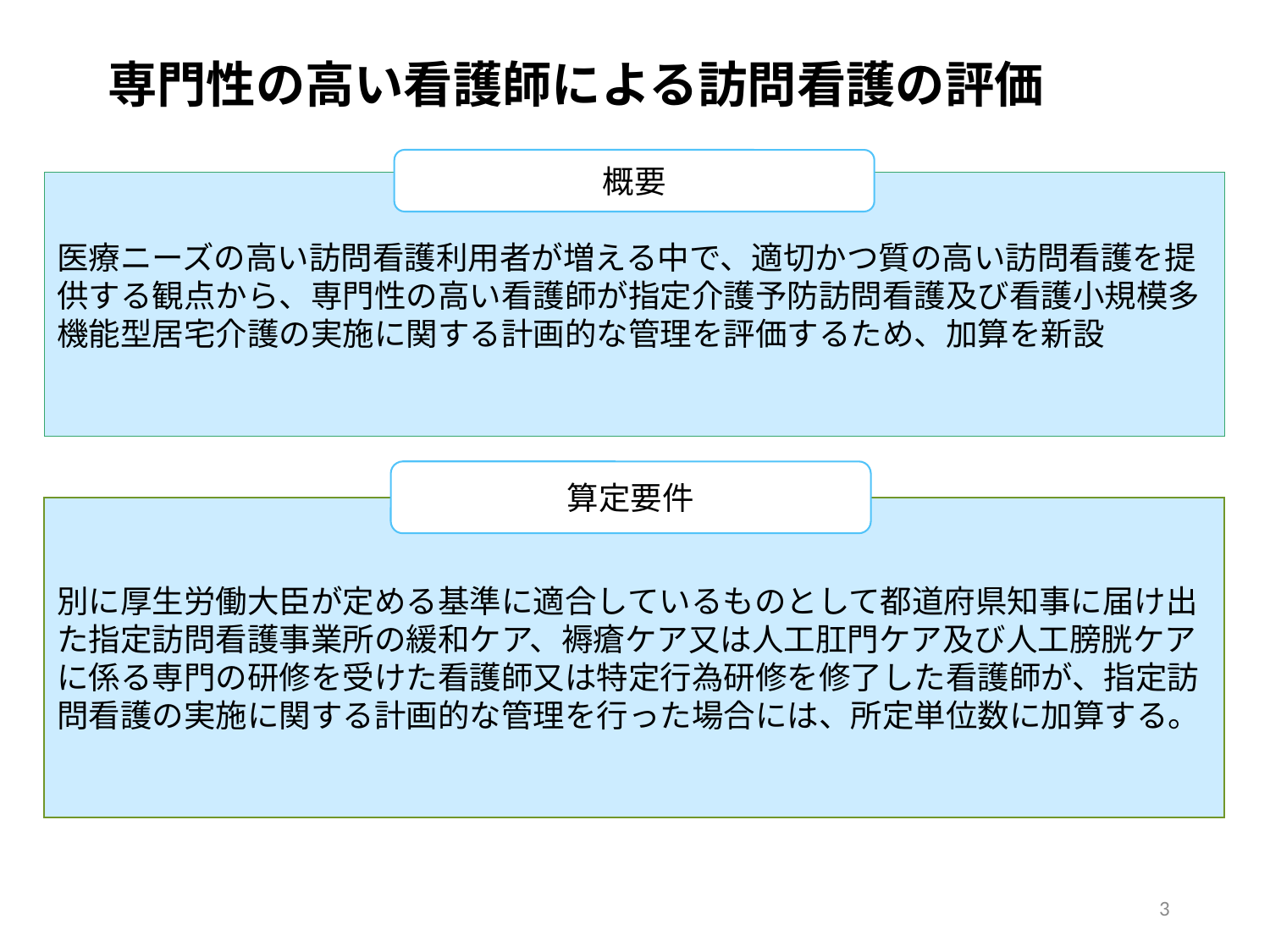

# 専門性の高い看護師による訪問看護の評価
概要

医療ニーズの高い訪問看護利用者が増える中で、適切かつ質の高い訪問看護を提供する観点から、専門性の高い看護師が指定介護予防訪問看護及び看護小規模多機能型居宅介護の実施に関する計画的な管理を評価するため、加算を新設

算定要件
別に厚生労働大臣が定める基準に適合しているものとして都道府県知事に届け出た指定訪問看護事業所の緩和ケア、褥瘡ケア又は人工肛門ケア及び人工膀胱ケアに係る専門の研修を受けた看護師又は特定行為研修を修了した看護師が、指定訪問看護の実施に関する計画的な管理を行った場合には、所定単位数に加算する。
3